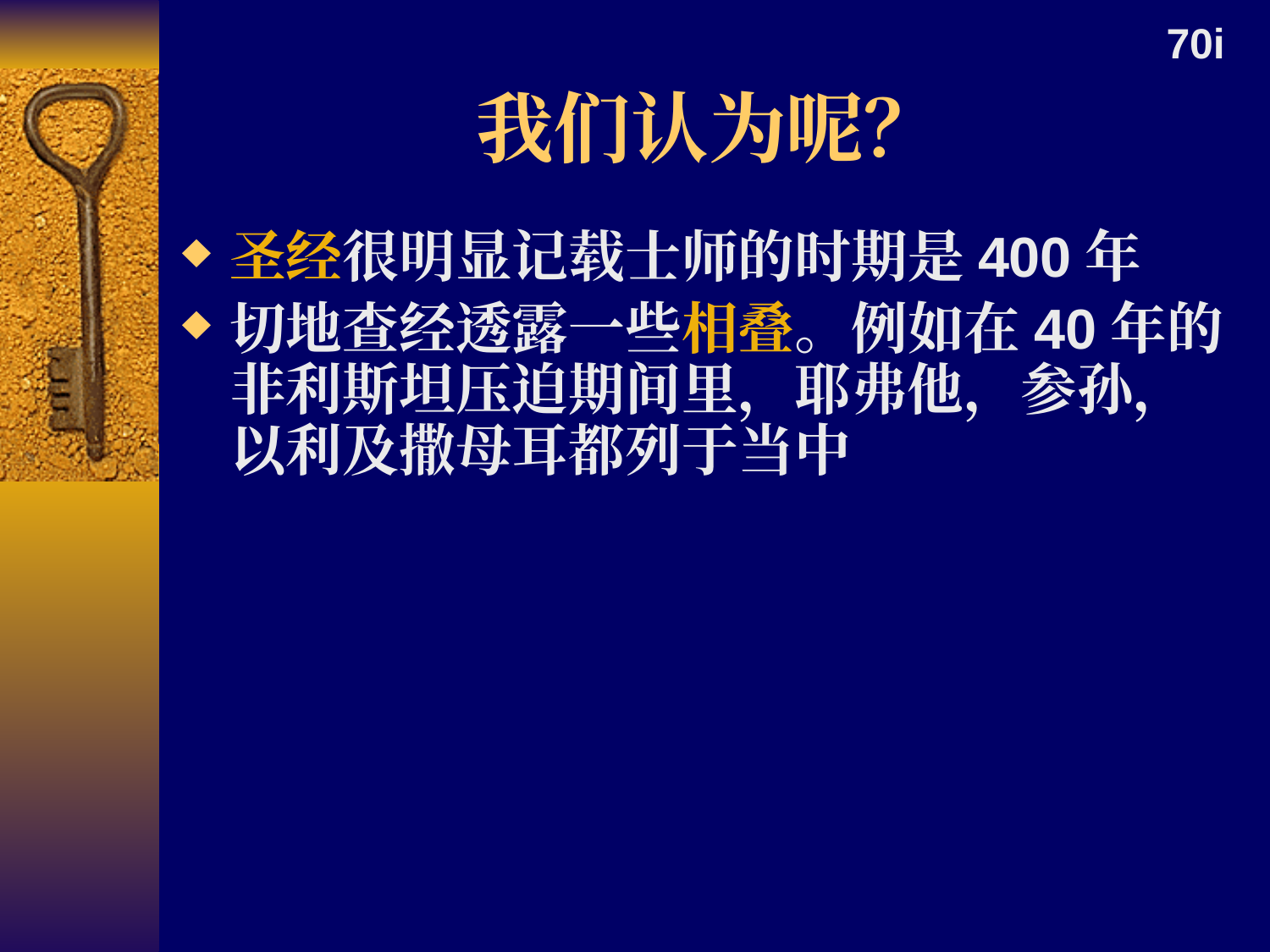

70i
# 我们认为呢？
圣经很明显记载士师的时期是400年
切地查经透露一些相叠。例如在40年的非利斯坦压迫期间里，耶弗他，参孙，以利及撒母耳都列于当中